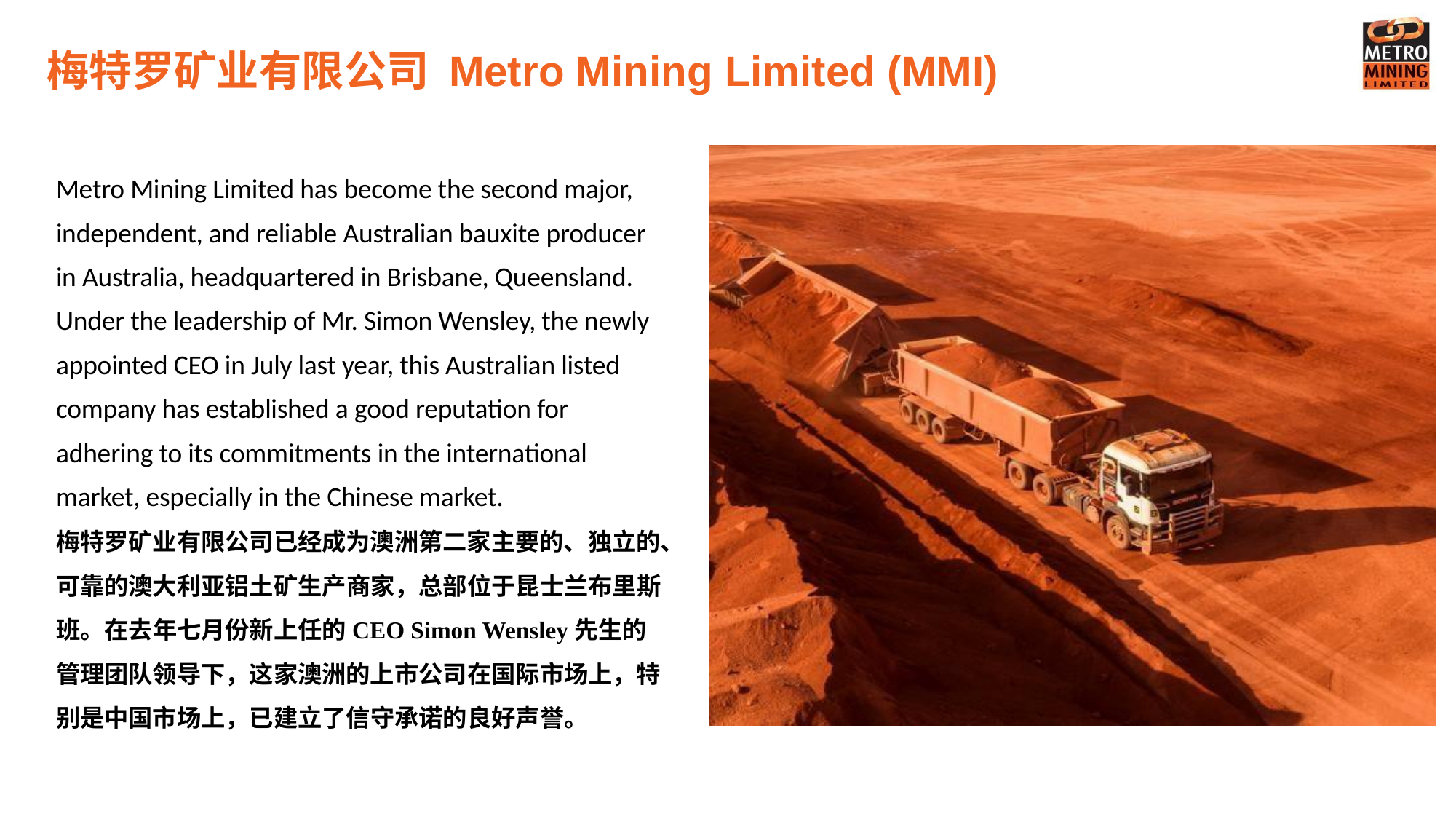

# 梅特罗矿业有限公司 Metro Mining Limited (MMI)

Metro Mining Limited has become the second major, independent, and reliable Australian bauxite producer in Australia, headquartered in Brisbane, Queensland. Under the leadership of Mr. Simon Wensley, the newly appointed CEO in July last year, this Australian listed company has established a good reputation for adhering to its commitments in the international market, especially in the Chinese market.
梅特罗矿业有限公司已经成为澳洲第二家主要的、独立的、可靠的澳大利亚铝土矿生产商家，总部位于昆士兰布里斯班。在去年七月份新上任的CEO Simon Wensley先生的管理团队领导下，这家澳洲的上市公司在国际市场上，特别是中国市场上，已建立了信守承诺的良好声誉。